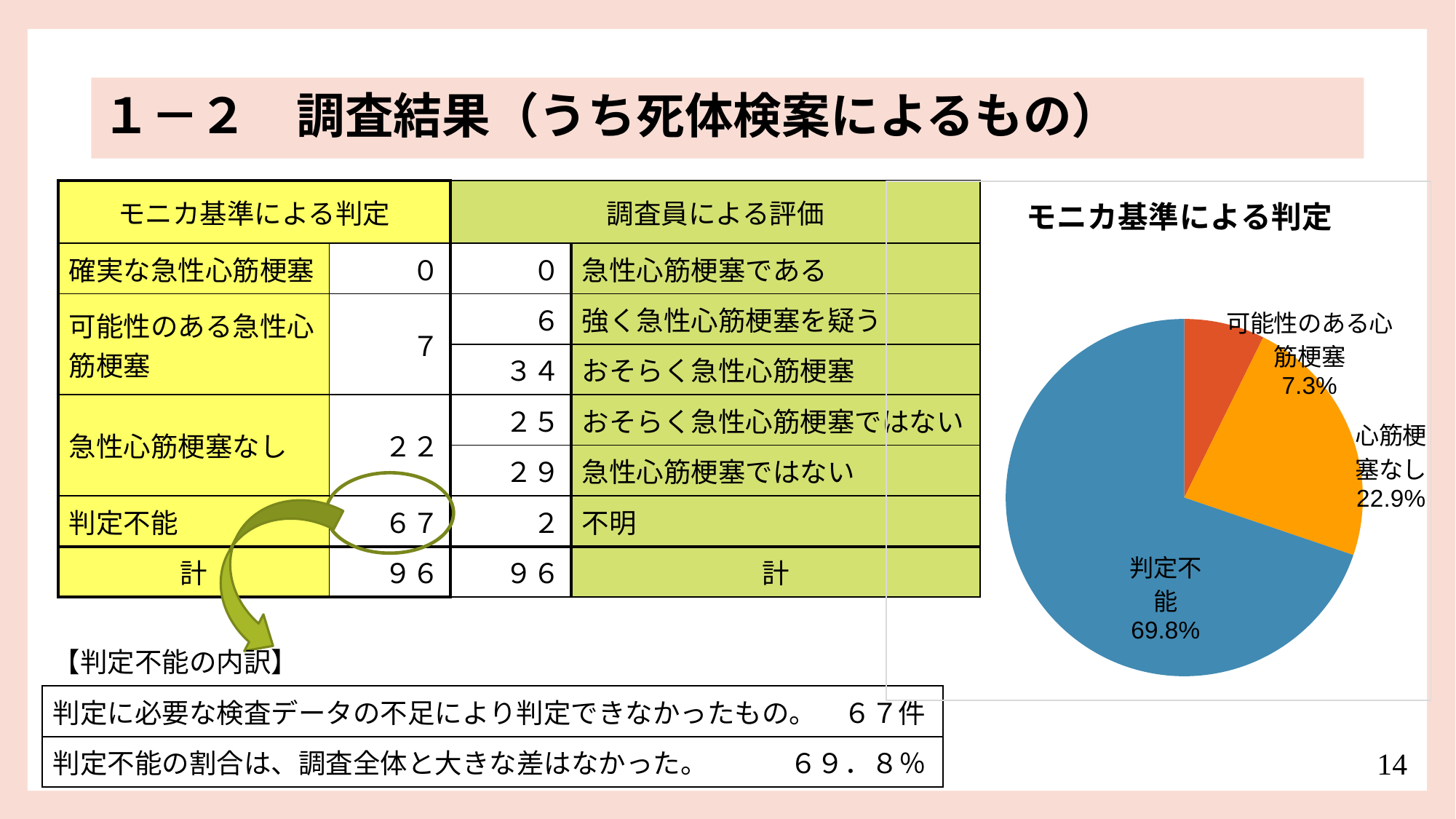

１－２　調査結果（うち死体検案によるもの）
| モニカ基準による判定 |  | 調査員による評価 |  |
| --- | --- | --- | --- |
| 確実な急性心筋梗塞 | ０ | ０ | 急性心筋梗塞である |
| 可能性のある急性心筋梗塞 | ７ | ６ | 強く急性心筋梗塞を疑う |
|  |  | ３４ | おそらく急性心筋梗塞 |
| 急性心筋梗塞なし | ２２ | ２５ | おそらく急性心筋梗塞ではない |
|  |  | ２９ | 急性心筋梗塞ではない |
| 判定不能 | ６７ | ２ | 不明 |
| 計 | ９６ | ９６ | 計 |

### Chart

| Category |  |
|---|---|
| 確実な心筋梗塞 | 0.0 |
| 可能性のある心筋梗塞 | 7.0 |
| 心筋梗塞なし | 22.0 |
| 判定不能 | 67.0 |

| 【判定不能の内訳】 |  |
| --- | --- |
| 判定に必要な検査データの不足により判定できなかったもの。　６７件 |  |
| 判定不能の割合は、調査全体と大きな差はなかった。　　　６９．８％ |  |
14